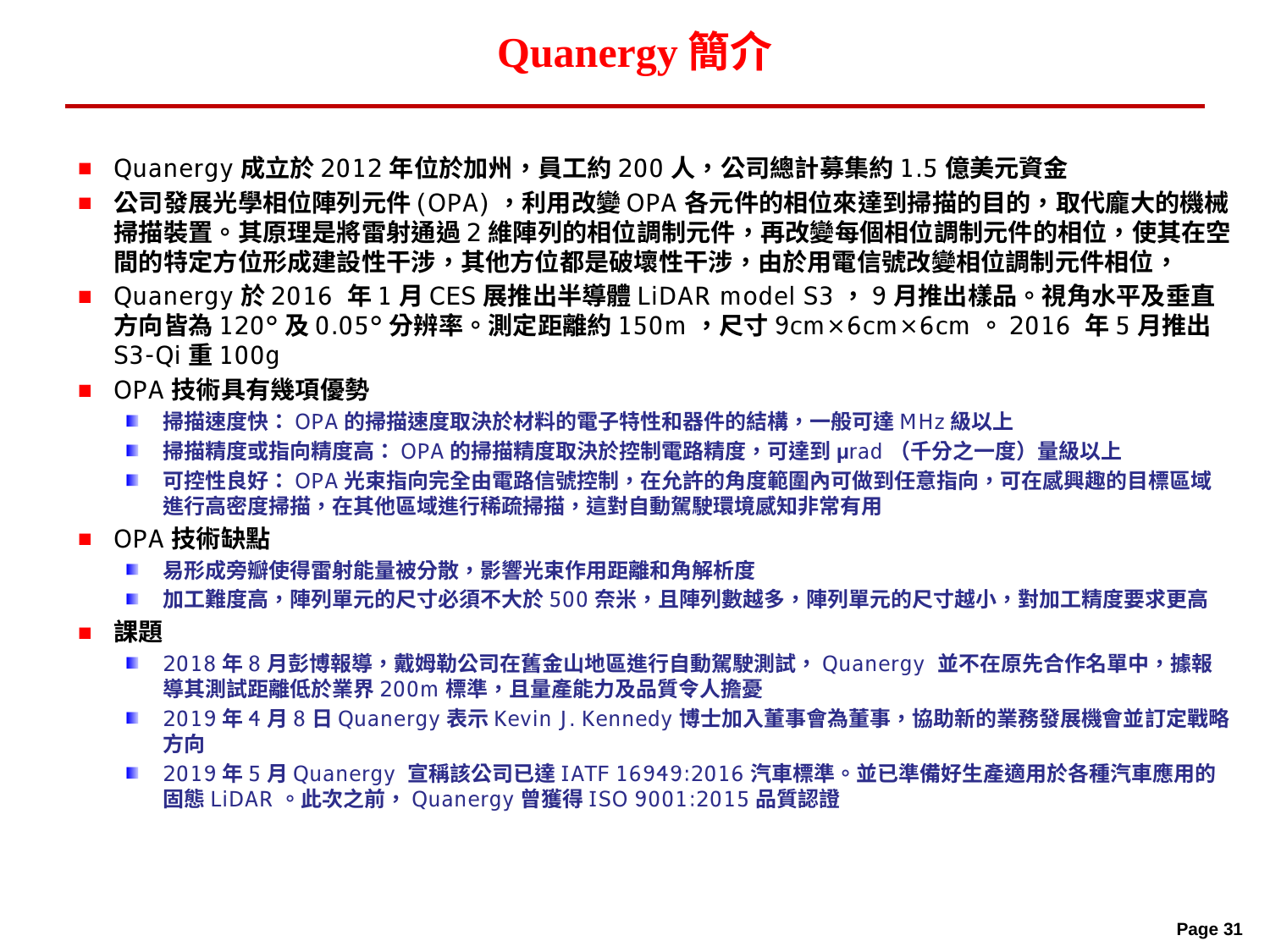

# Quanergy簡介
Quanergy成立於2012年位於加州，員工約200人，公司總計募集約1.5億美元資金
公司發展光學相位陣列元件(OPA)，利用改變OPA各元件的相位來達到掃描的目的，取代龐大的機械掃描裝置。其原理是將雷射通過2維陣列的相位調制元件，再改變每個相位調制元件的相位，使其在空間的特定方位形成建設性干涉，其他方位都是破壞性干涉，由於用電信號改變相位調制元件相位，
Quanergy於2016 年1月CES展推出半導體LiDAR model S3，9月推出樣品。視角水平及垂直方向皆為120°及0.05°分辨率。測定距離約150m，尺寸9cm×6cm×6cm。2016 年5月推出S3-Qi重100g
OPA技術具有幾項優勢
掃描速度快：OPA的掃描速度取決於材料的電子特性和器件的結構，一般可達MHz級以上
掃描精度或指向精度高：OPA的掃描精度取決於控制電路精度，可達到μrad（千分之一度）量級以上
可控性良好：OPA光束指向完全由電路信號控制，在允許的角度範圍內可做到任意指向，可在感興趣的目標區域進行高密度掃描，在其他區域進行稀疏掃描，這對自動駕駛環境感知非常有用
OPA技術缺點
易形成旁瓣使得雷射能量被分散，影響光束作用距離和角解析度
加工難度高，陣列單元的尺寸必須不大於500奈米，且陣列數越多，陣列單元的尺寸越小，對加工精度要求更高
課題
2018年8月彭博報導，戴姆勒公司在舊金山地區進行自動駕駛測試，Quanergy 並不在原先合作名單中，據報導其測試距離低於業界200m標準，且量產能力及品質令人擔憂
2019年4月8日Quanergy表示Kevin J. Kennedy博士加入董事會為董事，協助新的業務發展機會並訂定戰略方向
2019年5月Quanergy 宣稱該公司已達IATF 16949:2016汽車標準。並已準備好生產適用於各種汽車應用的固態LiDAR。此次之前，Quanergy曾獲得ISO 9001:2015品質認證